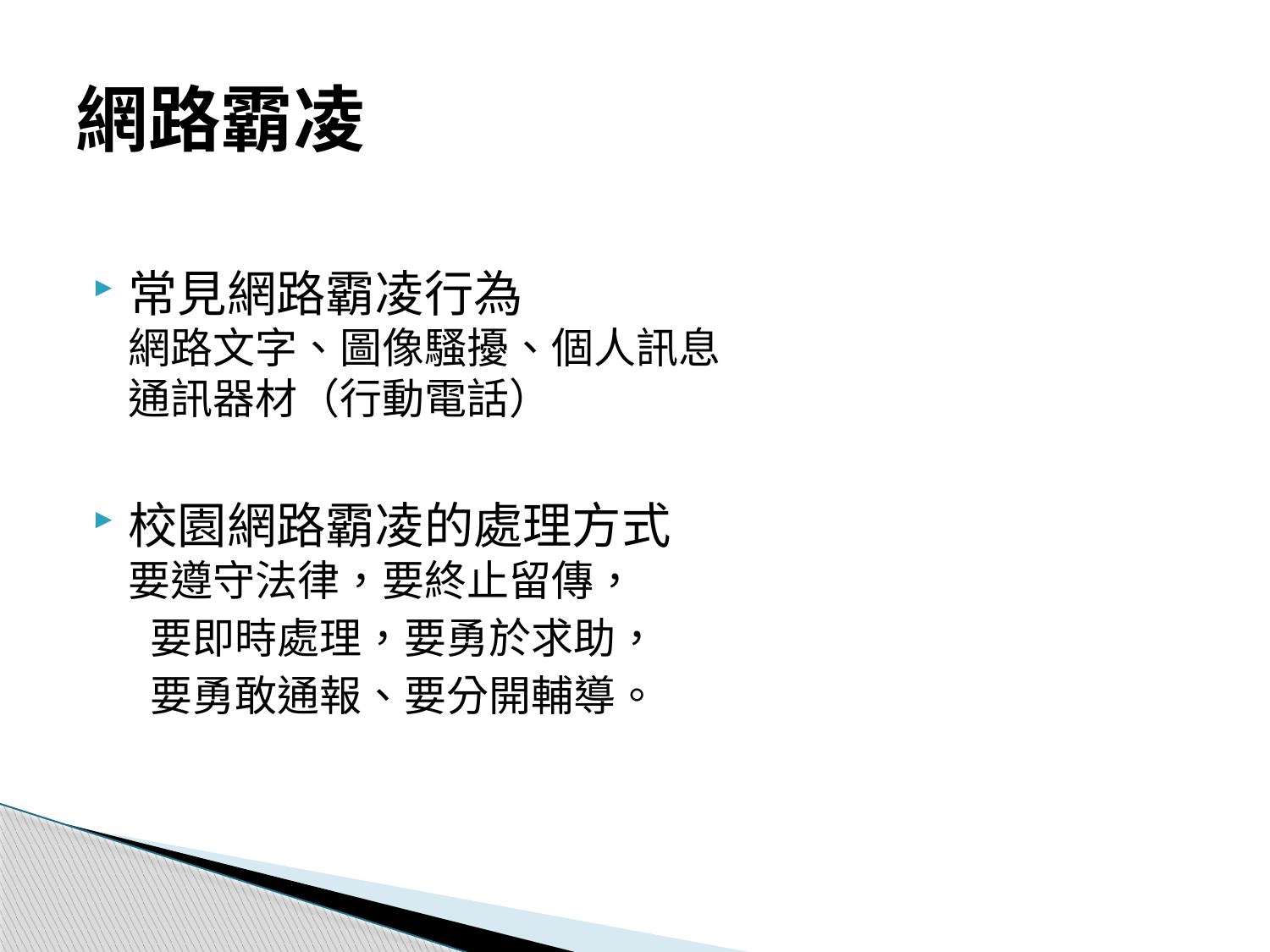

# 網路霸凌
常見網路霸凌行為
網路文字、圖像騷擾、個人訊息
通訊器材（行動電話）

校園網路霸凌的處理方式
要遵守法律，要終止留傳，
     要即時處理，要勇於求助，
     要勇敢通報、要分開輔導。